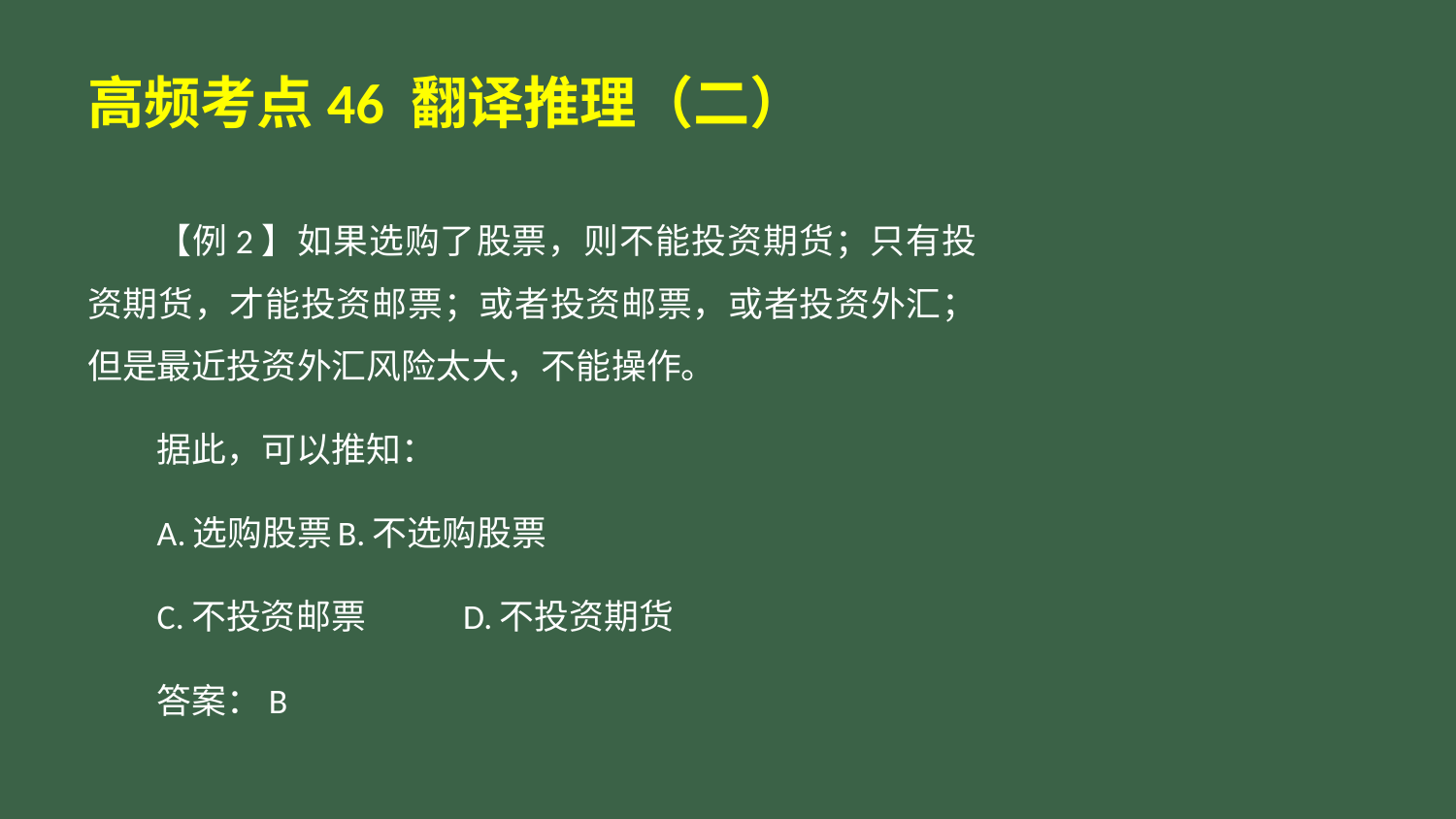

# 高频考点46 翻译推理（二）
【例2】如果选购了股票，则不能投资期货；只有投资期货，才能投资邮票；或者投资邮票，或者投资外汇；但是最近投资外汇风险太大，不能操作。
据此，可以推知：
A.选购股票	B.不选购股票
C.不投资邮票	D.不投资期货
答案：B